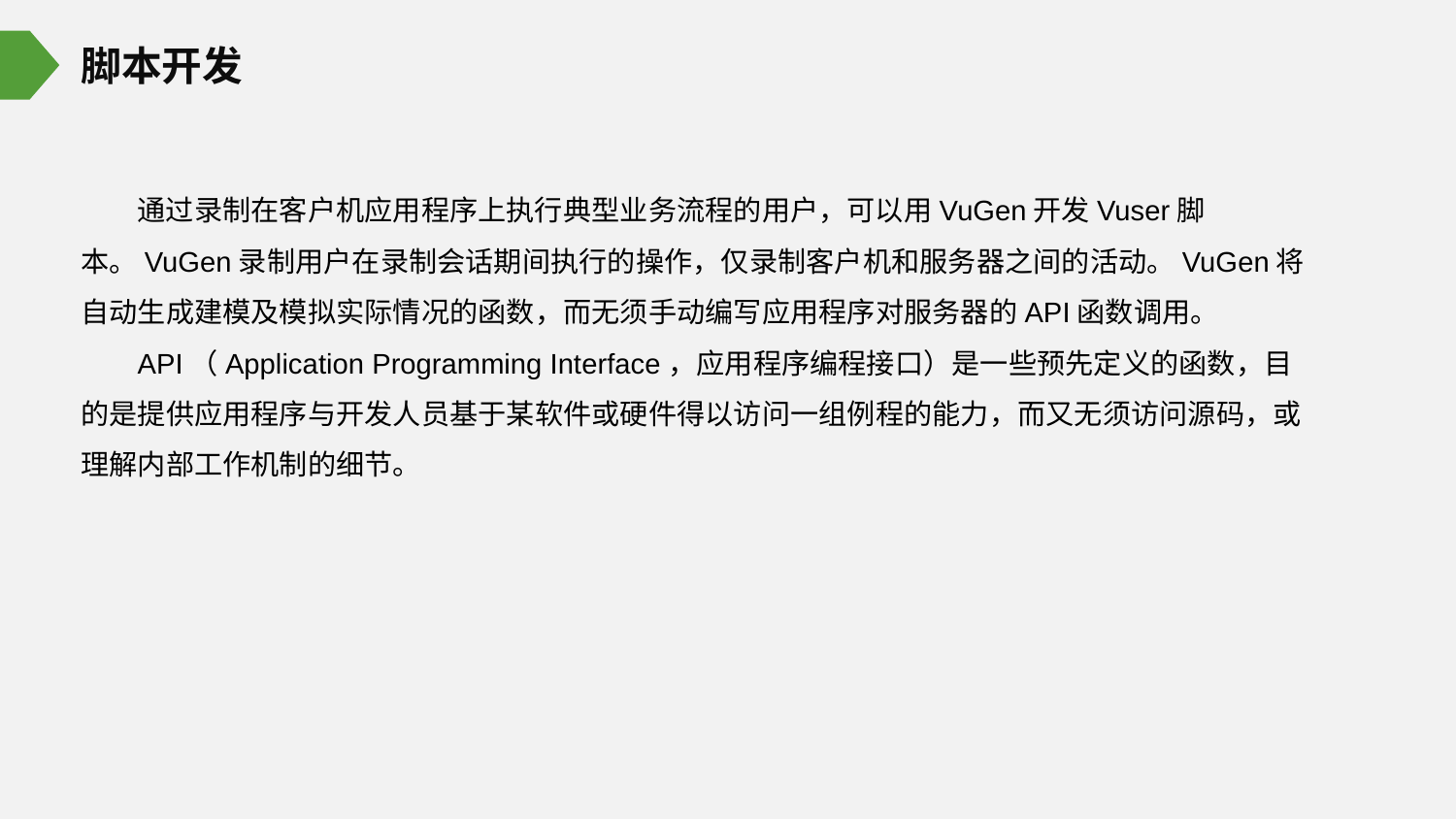

脚本开发
通过录制在客户机应用程序上执行典型业务流程的用户，可以用VuGen开发Vuser脚本。VuGen录制用户在录制会话期间执行的操作，仅录制客户机和服务器之间的活动。VuGen将自动生成建模及模拟实际情况的函数，而无须手动编写应用程序对服务器的API函数调用。
API（Application Programming Interface，应用程序编程接口）是一些预先定义的函数，目的是提供应用程序与开发人员基于某软件或硬件得以访问一组例程的能力，而又无须访问源码，或理解内部工作机制的细节。